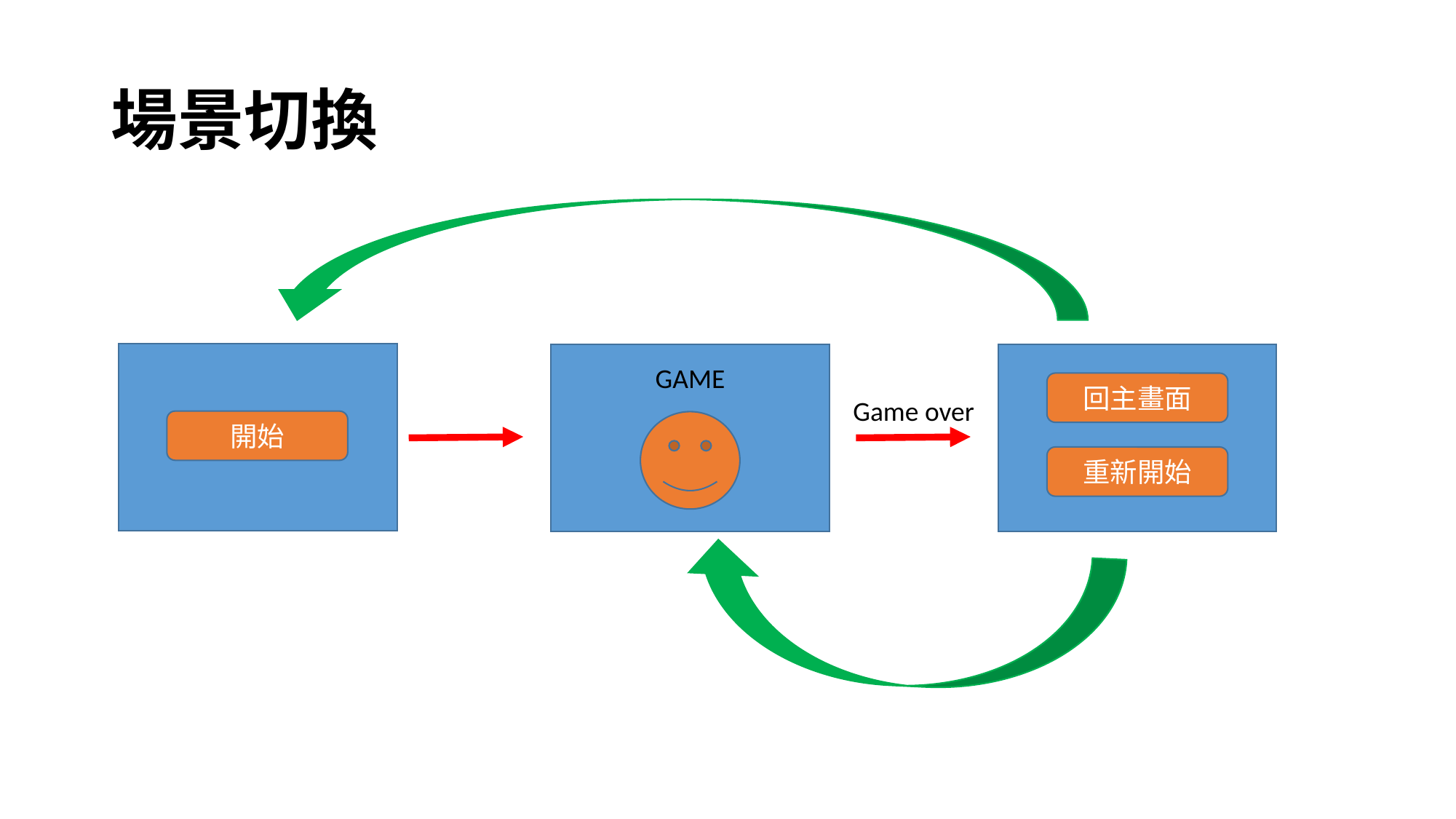

# 場景切換

GAME
回主畫面
Game over
開始

重新開始